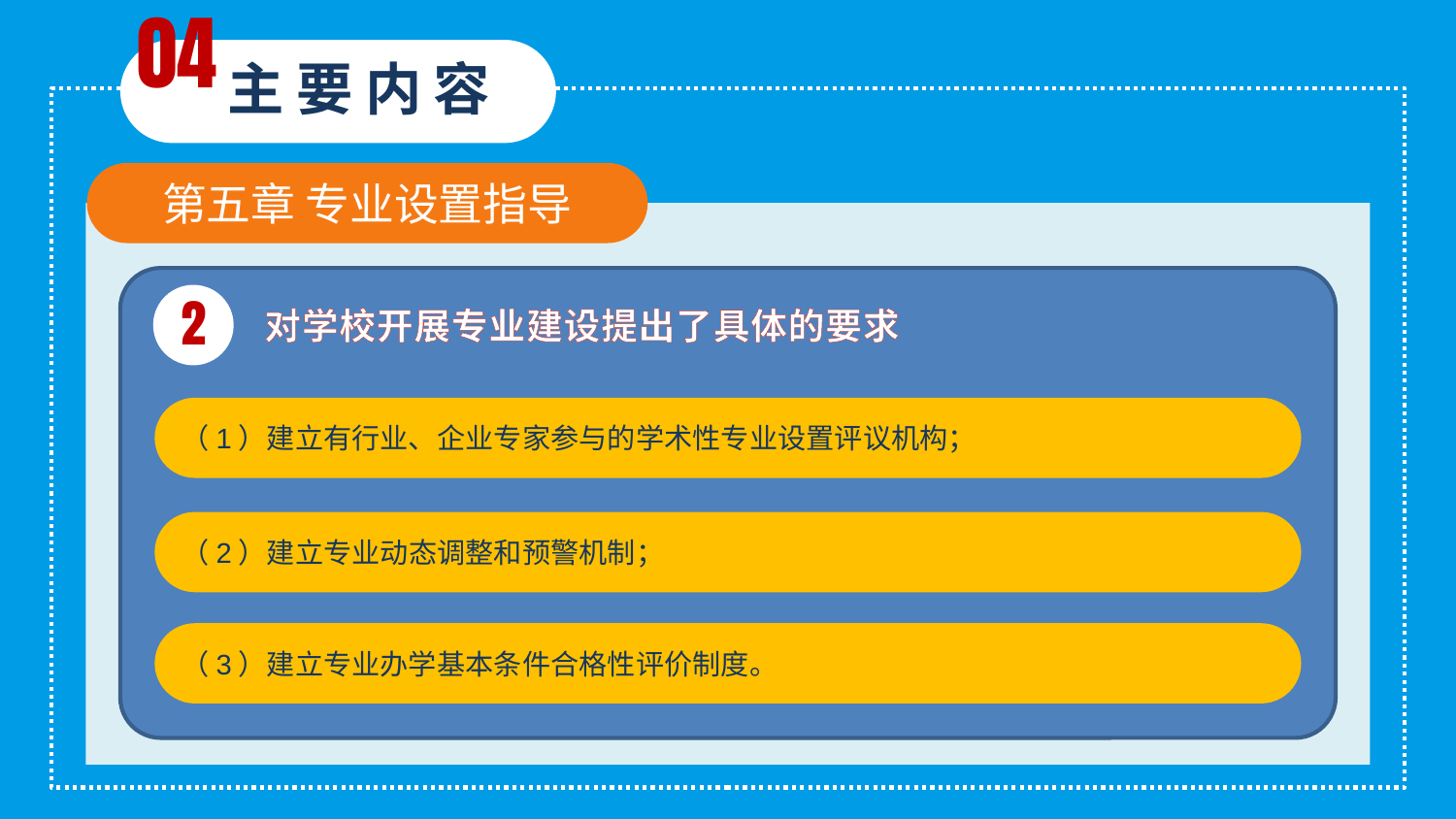

04

主要内容

第五章 专业设置指导

2
对学校开展专业建设提出了具体的要求
（1）建立有行业、企业专家参与的学术性专业设置评议机构；
（2）建立专业动态调整和预警机制；
（3）建立专业办学基本条件合格性评价制度。